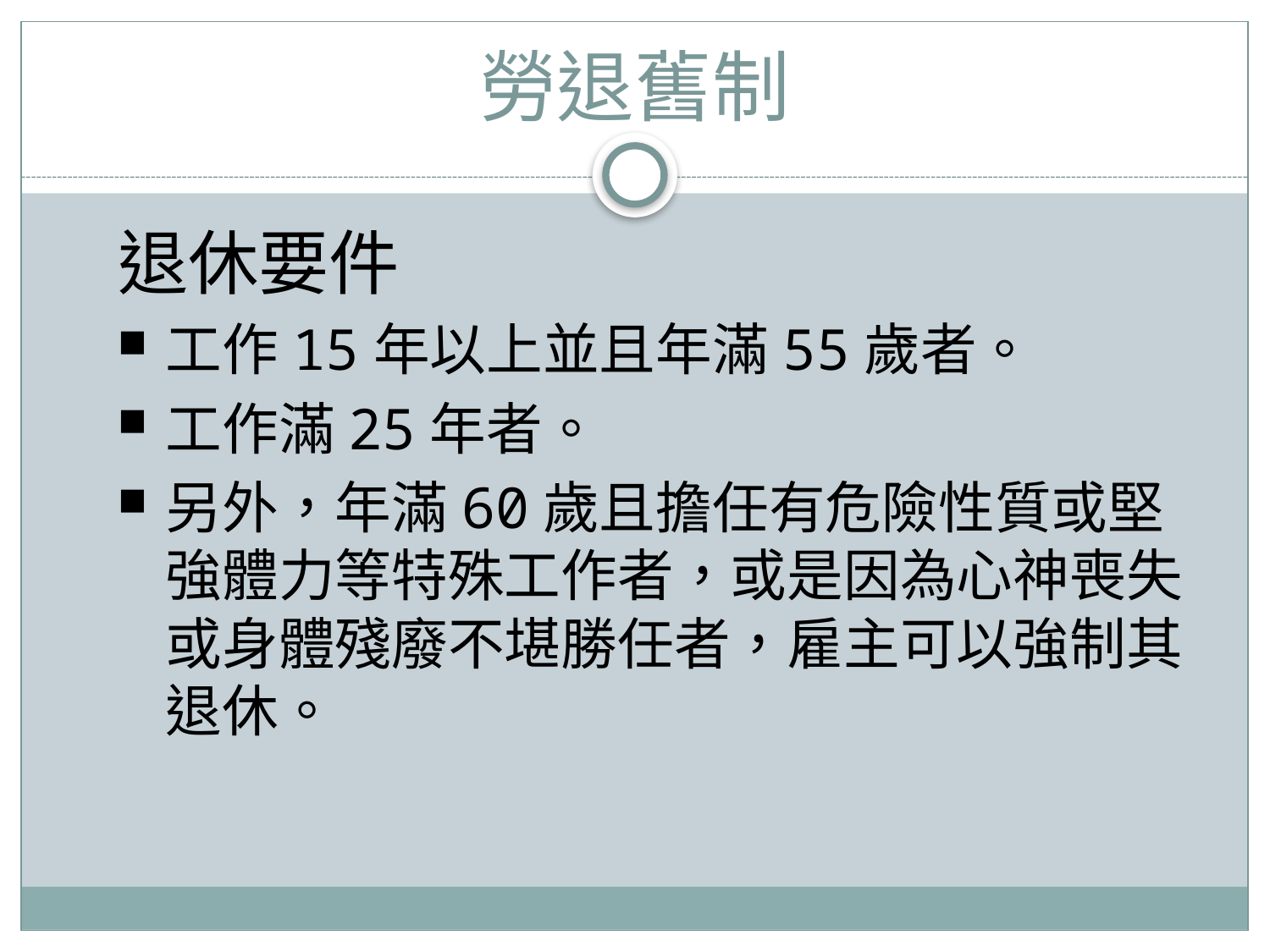

# 勞退舊制
退休要件
工作15年以上並且年滿55歲者。
工作滿25年者。
另外，年滿60歲且擔任有危險性質或堅強體力等特殊工作者，或是因為心神喪失或身體殘廢不堪勝任者，雇主可以強制其退休。